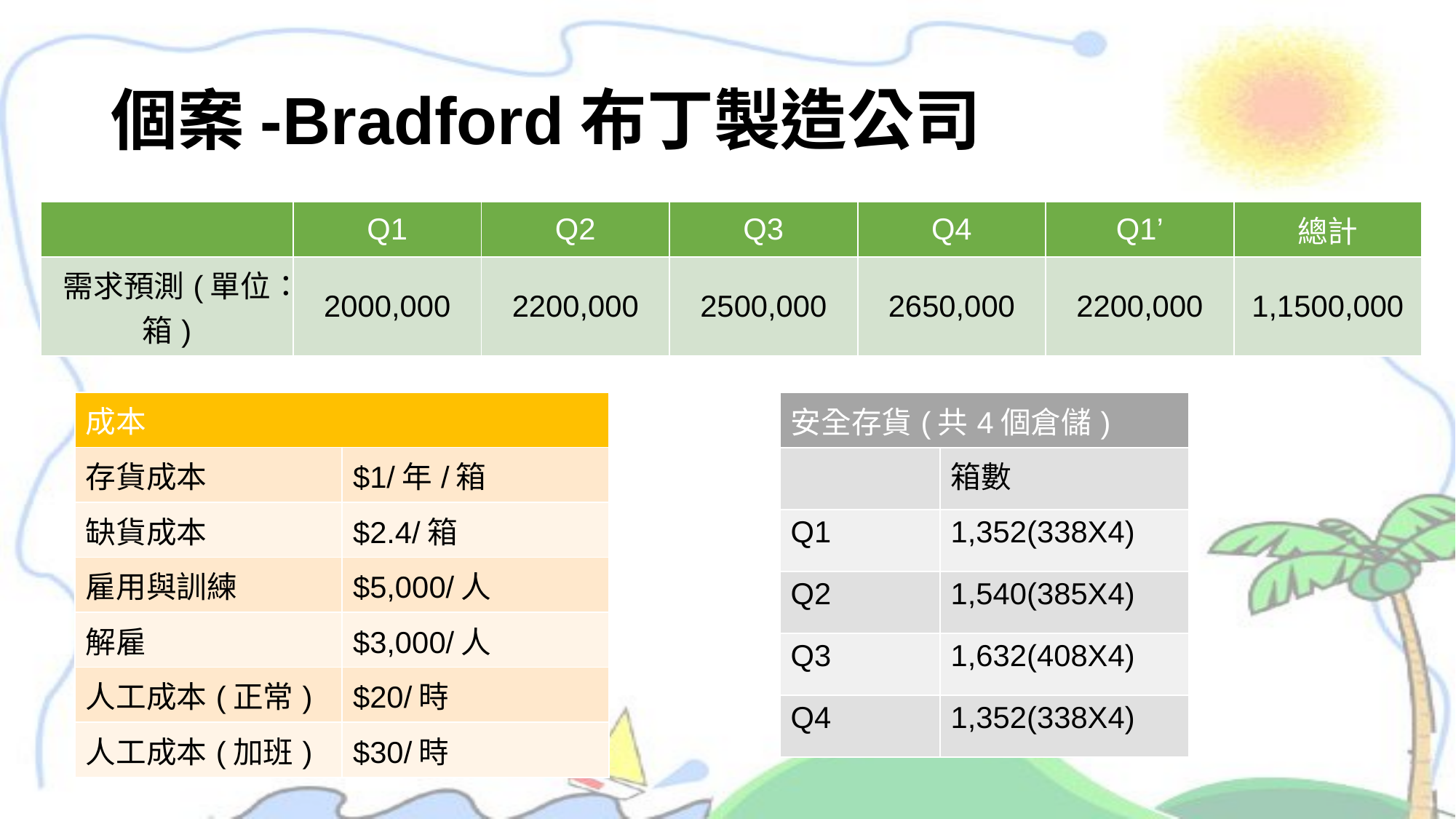

# 個案-Bradford布丁製造公司
|  | Q1 | Q2 | Q3 | Q4 | Q1’ | 總計 |
| --- | --- | --- | --- | --- | --- | --- |
| 需求預測(單位：箱) | 2000,000 | 2200,000 | 2500,000 | 2650,000 | 2200,000 | 1,1500,000 |
| 成本 |  |
| --- | --- |
| 存貨成本 | $1/年/箱 |
| 缺貨成本 | $2.4/箱 |
| 雇用與訓練 | $5,000/人 |
| 解雇 | $3,000/人 |
| 人工成本(正常) | $20/時 |
| 人工成本(加班) | $30/時 |
| 安全存貨(共4個倉儲) |  |
| --- | --- |
|  | 箱數 |
| Q1 | 1,352(338X4) |
| Q2 | 1,540(385X4) |
| Q3 | 1,632(408X4) |
| Q4 | 1,352(338X4) |